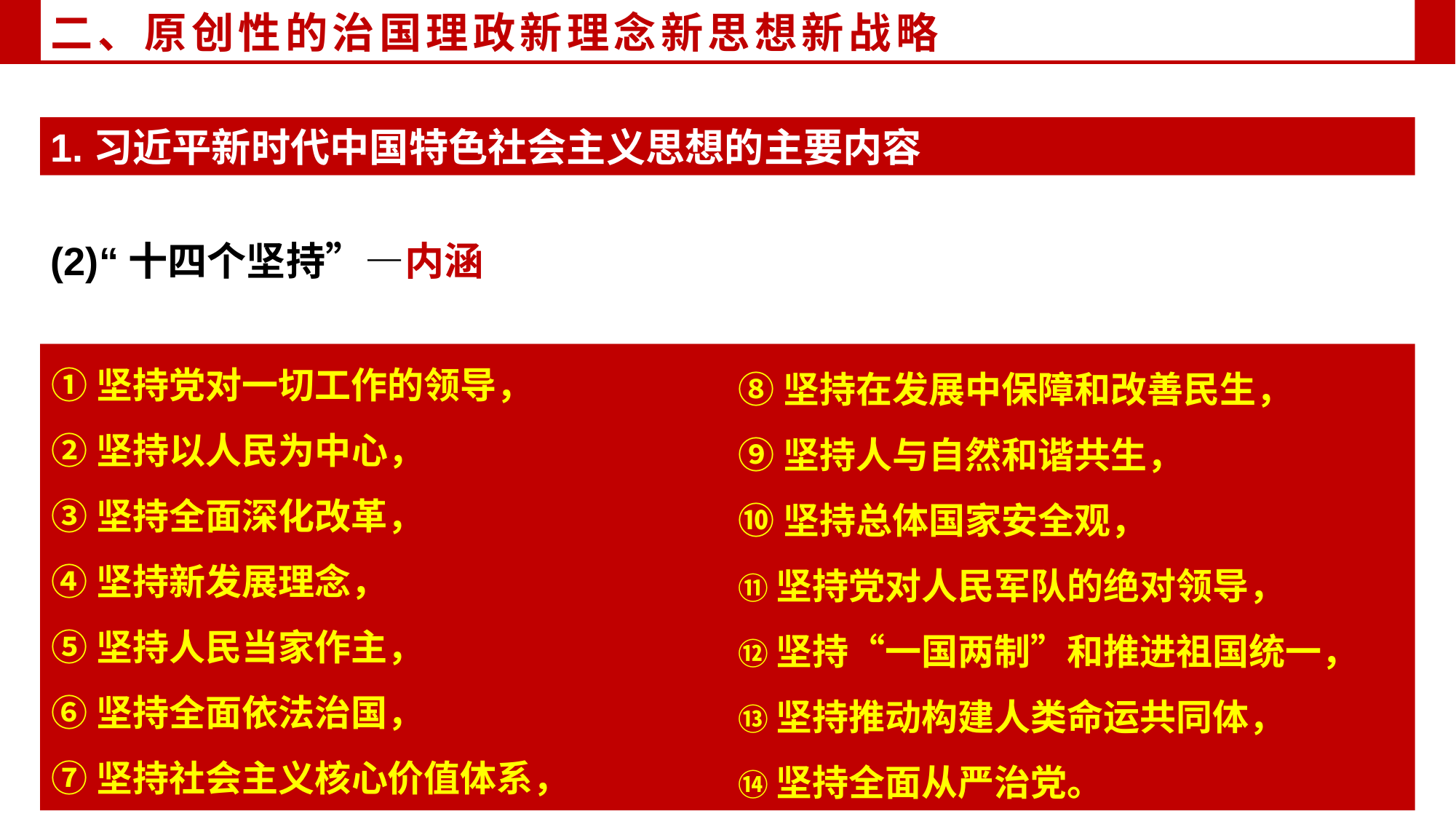

二、原创性的治国理政新理念新思想新战略
1.习近平新时代中国特色社会主义思想的主要内容
(2)“十四个坚持”—内涵
①坚持党对一切工作的领导，
②坚持以人民为中心，
③坚持全面深化改革，
④坚持新发展理念，
⑤坚持人民当家作主，
⑥坚持全面依法治国，
⑦坚持社会主义核心价值体系，
⑧坚持在发展中保障和改善民生，
⑨坚持人与自然和谐共生，
⑩坚持总体国家安全观，
⑪坚持党对人民军队的绝对领导，
⑫坚持“一国两制”和推进祖国统一，
⑬坚持推动构建人类命运共同体，
⑭坚持全面从严治党。